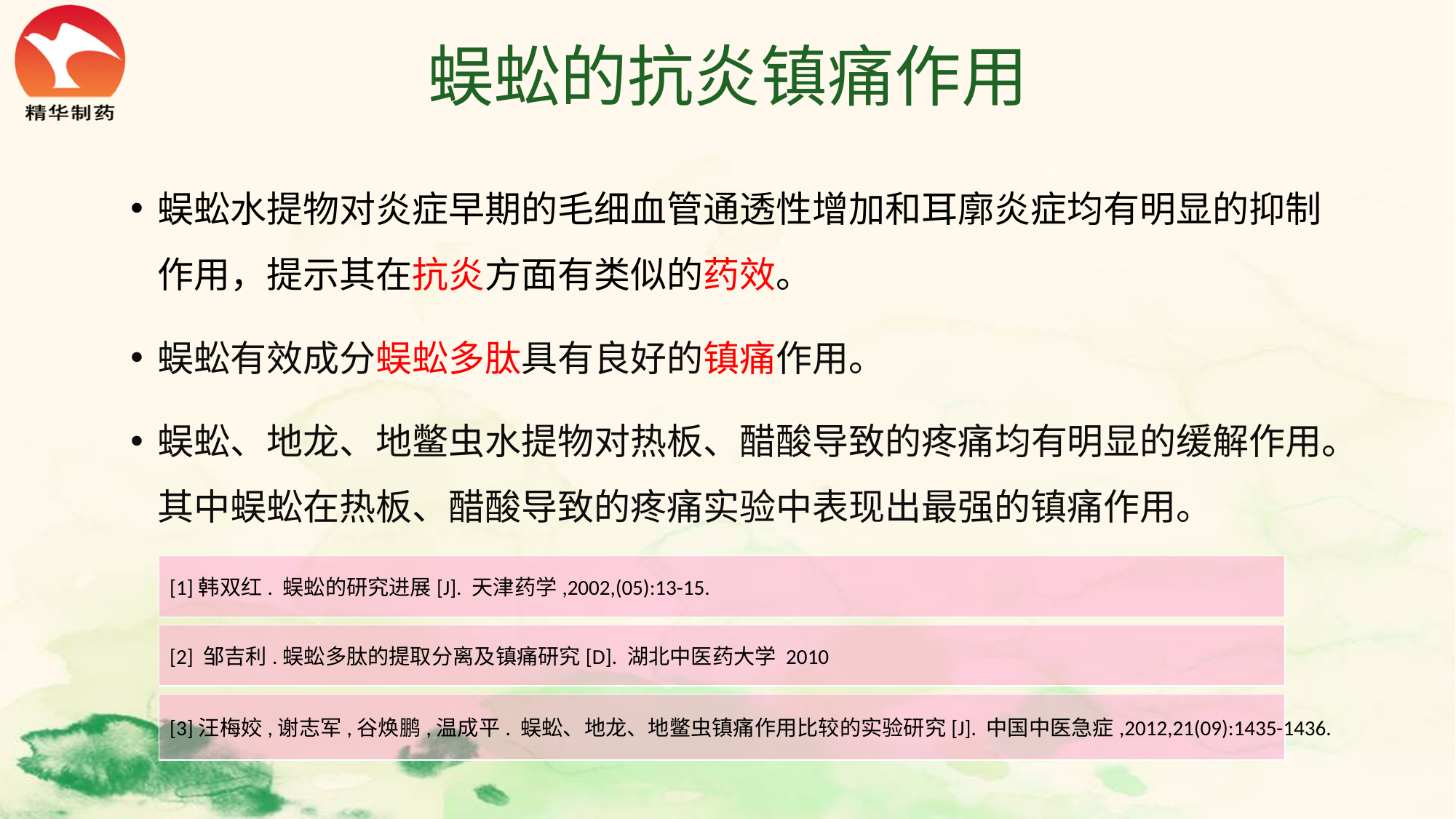

# 蜈蚣的抗炎镇痛作用
蜈蚣水提物对炎症早期的毛细血管通透性增加和耳廓炎症均有明显的抑制作用，提示其在抗炎方面有类似的药效。
蜈蚣有效成分蜈蚣多肽具有良好的镇痛作用。
蜈蚣、地龙、地鳖虫水提物对热板、醋酸导致的疼痛均有明显的缓解作用。其中蜈蚣在热板、醋酸导致的疼痛实验中表现出最强的镇痛作用。
[1]韩双红. 蜈蚣的研究进展[J]. 天津药学,2002,(05):13-15.
[2] 邹吉利.蜈蚣多肽的提取分离及镇痛研究[D]. 湖北中医药大学 2010
[3]汪梅姣,谢志军,谷焕鹏,温成平. 蜈蚣、地龙、地鳖虫镇痛作用比较的实验研究[J]. 中国中医急症,2012,21(09):1435-1436.